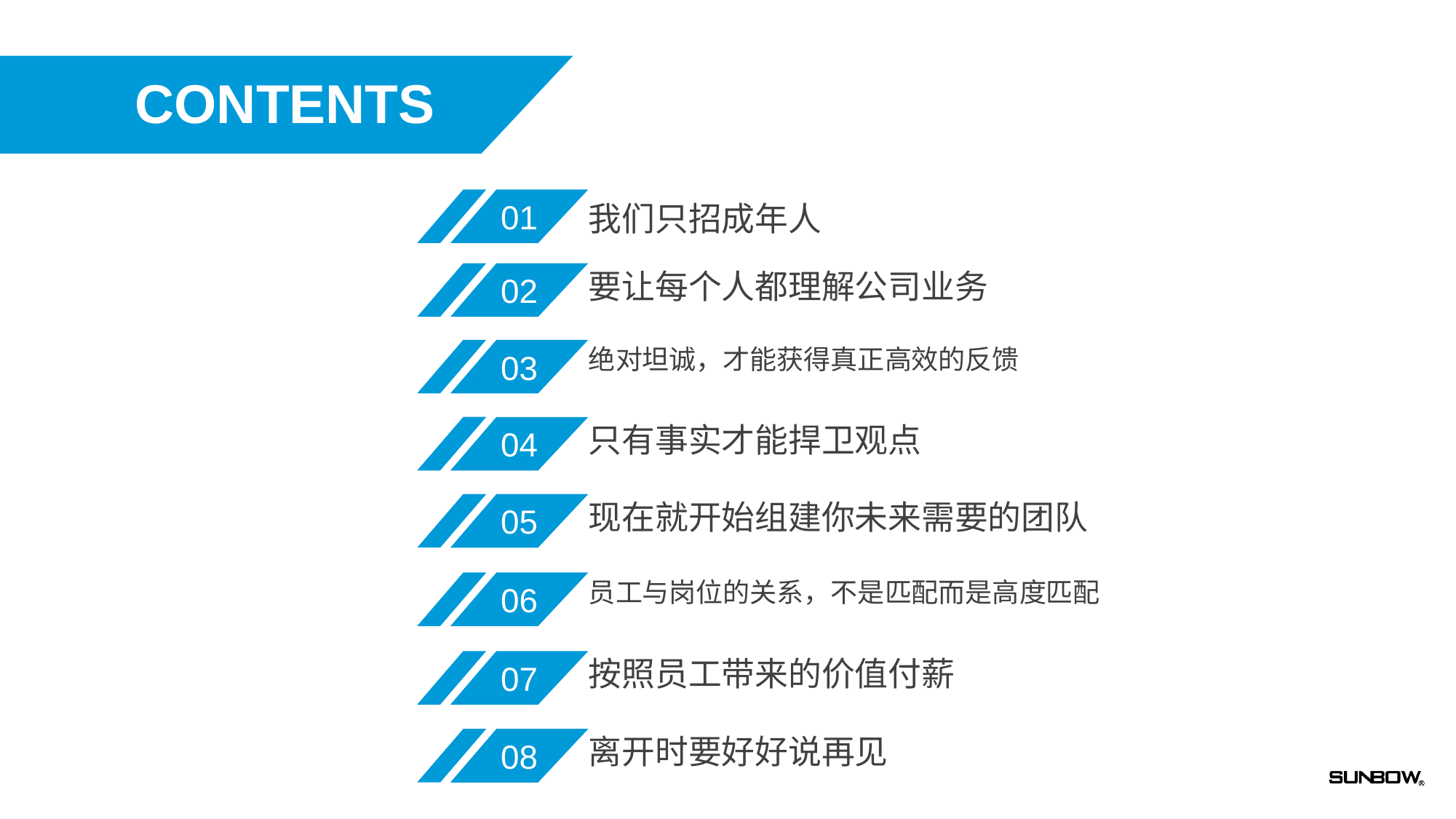

CONTENTS

01
我们只招成年人

02
要让每个人都理解公司业务

03
绝对坦诚，才能获得真正高效的反馈

04
只有事实才能捍卫观点

05
现在就开始组建你未来需要的团队

06
员工与岗位的关系，不是匹配而是高度匹配

07
按照员工带来的价值付薪

08
离开时要好好说再见